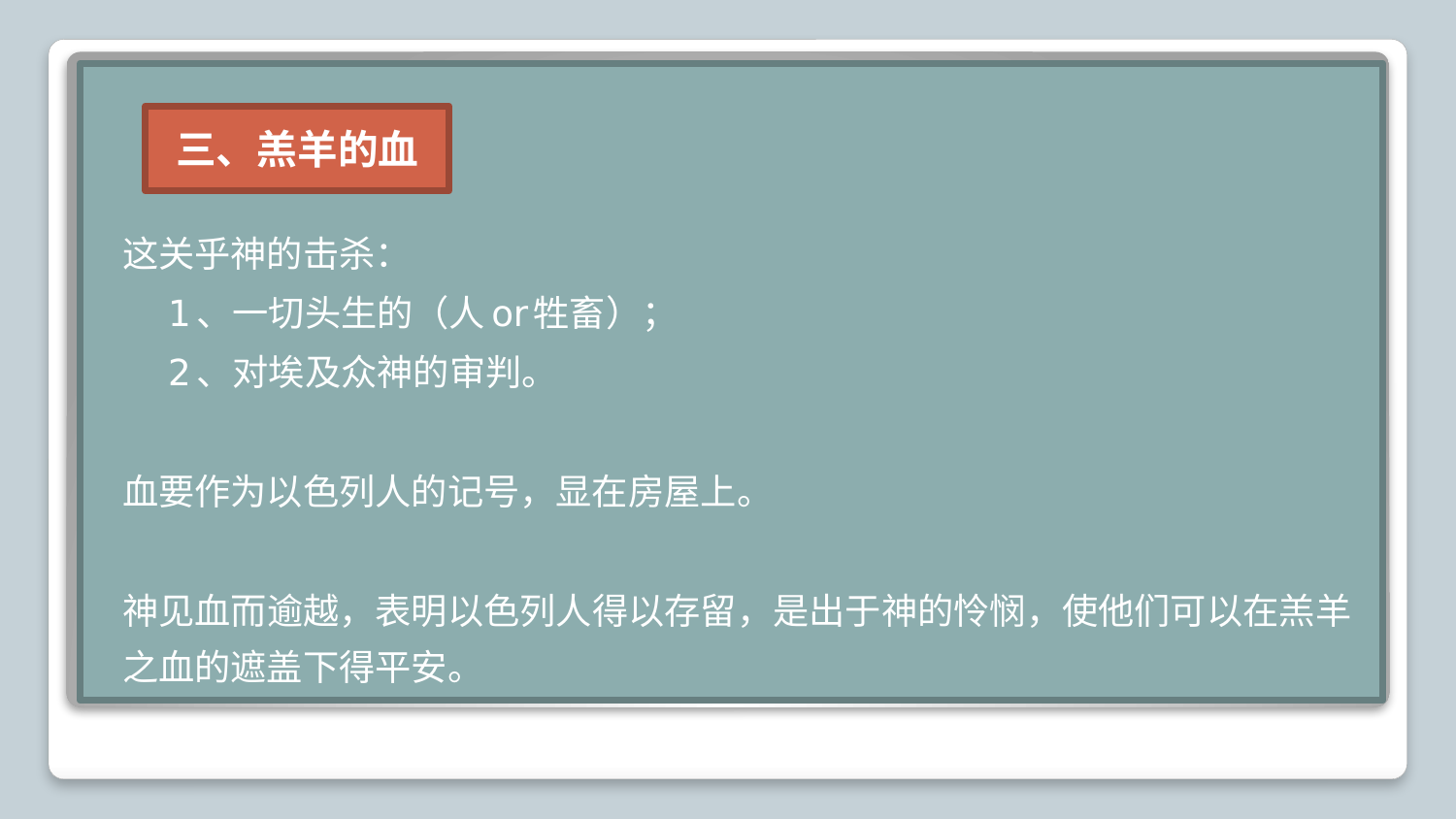

这关乎神的击杀：
    1、一切头生的（人or牲畜）；
    2、对埃及众神的审判。

血要作为以色列人的记号，显在房屋上。

神见血而逾越，表明以色列人得以存留，是出于神的怜悯，使他们可以在羔羊之血的遮盖下得平安。
三、羔羊的血